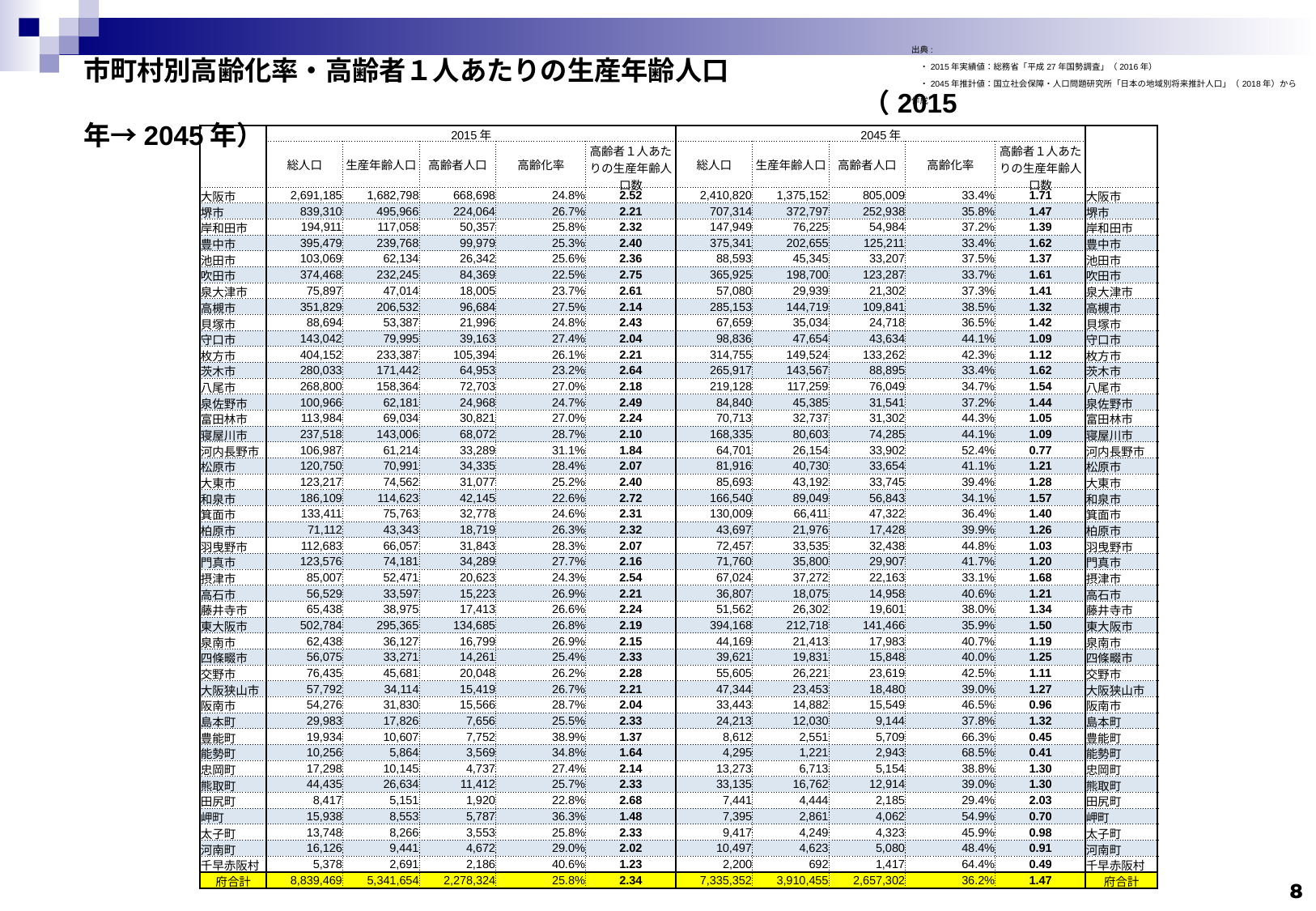

出典:
　・2015年実績値：総務省「平成27年国勢調査」（2016年）
　・2045年推計値：国立社会保障・人口問題研究所「日本の地域別将来推計人口」（2018年）から作成
市町村別高齢化率・高齢者１人あたりの生産年齢人口
　　　　　　　　　　　　　　　　　　　　　　　　　　　　　（2015年→2045年）
|  | 2015年 |  |  |  |  | 2045年 |  |  |  |  |  |
| --- | --- | --- | --- | --- | --- | --- | --- | --- | --- | --- | --- |
|  | 総人口 | 生産年齢人口 | 高齢者人口 | 高齢化率 | 高齢者１人あたりの生産年齢人口数 | 総人口 | 生産年齢人口 | 高齢者人口 | 高齢化率 | 高齢者１人あたりの生産年齢人口数 |  |
| 大阪市 | 2,691,185 | 1,682,798 | 668,698 | 24.8% | 2.52 | 2,410,820 | 1,375,152 | 805,009 | 33.4% | 1.71 | 大阪市 |
| 堺市 | 839,310 | 495,966 | 224,064 | 26.7% | 2.21 | 707,314 | 372,797 | 252,938 | 35.8% | 1.47 | 堺市 |
| 岸和田市 | 194,911 | 117,058 | 50,357 | 25.8% | 2.32 | 147,949 | 76,225 | 54,984 | 37.2% | 1.39 | 岸和田市 |
| 豊中市 | 395,479 | 239,768 | 99,979 | 25.3% | 2.40 | 375,341 | 202,655 | 125,211 | 33.4% | 1.62 | 豊中市 |
| 池田市 | 103,069 | 62,134 | 26,342 | 25.6% | 2.36 | 88,593 | 45,345 | 33,207 | 37.5% | 1.37 | 池田市 |
| 吹田市 | 374,468 | 232,245 | 84,369 | 22.5% | 2.75 | 365,925 | 198,700 | 123,287 | 33.7% | 1.61 | 吹田市 |
| 泉大津市 | 75,897 | 47,014 | 18,005 | 23.7% | 2.61 | 57,080 | 29,939 | 21,302 | 37.3% | 1.41 | 泉大津市 |
| 高槻市 | 351,829 | 206,532 | 96,684 | 27.5% | 2.14 | 285,153 | 144,719 | 109,841 | 38.5% | 1.32 | 高槻市 |
| 貝塚市 | 88,694 | 53,387 | 21,996 | 24.8% | 2.43 | 67,659 | 35,034 | 24,718 | 36.5% | 1.42 | 貝塚市 |
| 守口市 | 143,042 | 79,995 | 39,163 | 27.4% | 2.04 | 98,836 | 47,654 | 43,634 | 44.1% | 1.09 | 守口市 |
| 枚方市 | 404,152 | 233,387 | 105,394 | 26.1% | 2.21 | 314,755 | 149,524 | 133,262 | 42.3% | 1.12 | 枚方市 |
| 茨木市 | 280,033 | 171,442 | 64,953 | 23.2% | 2.64 | 265,917 | 143,567 | 88,895 | 33.4% | 1.62 | 茨木市 |
| 八尾市 | 268,800 | 158,364 | 72,703 | 27.0% | 2.18 | 219,128 | 117,259 | 76,049 | 34.7% | 1.54 | 八尾市 |
| 泉佐野市 | 100,966 | 62,181 | 24,968 | 24.7% | 2.49 | 84,840 | 45,385 | 31,541 | 37.2% | 1.44 | 泉佐野市 |
| 富田林市 | 113,984 | 69,034 | 30,821 | 27.0% | 2.24 | 70,713 | 32,737 | 31,302 | 44.3% | 1.05 | 富田林市 |
| 寝屋川市 | 237,518 | 143,006 | 68,072 | 28.7% | 2.10 | 168,335 | 80,603 | 74,285 | 44.1% | 1.09 | 寝屋川市 |
| 河内長野市 | 106,987 | 61,214 | 33,289 | 31.1% | 1.84 | 64,701 | 26,154 | 33,902 | 52.4% | 0.77 | 河内長野市 |
| 松原市 | 120,750 | 70,991 | 34,335 | 28.4% | 2.07 | 81,916 | 40,730 | 33,654 | 41.1% | 1.21 | 松原市 |
| 大東市 | 123,217 | 74,562 | 31,077 | 25.2% | 2.40 | 85,693 | 43,192 | 33,745 | 39.4% | 1.28 | 大東市 |
| 和泉市 | 186,109 | 114,623 | 42,145 | 22.6% | 2.72 | 166,540 | 89,049 | 56,843 | 34.1% | 1.57 | 和泉市 |
| 箕面市 | 133,411 | 75,763 | 32,778 | 24.6% | 2.31 | 130,009 | 66,411 | 47,322 | 36.4% | 1.40 | 箕面市 |
| 柏原市 | 71,112 | 43,343 | 18,719 | 26.3% | 2.32 | 43,697 | 21,976 | 17,428 | 39.9% | 1.26 | 柏原市 |
| 羽曳野市 | 112,683 | 66,057 | 31,843 | 28.3% | 2.07 | 72,457 | 33,535 | 32,438 | 44.8% | 1.03 | 羽曳野市 |
| 門真市 | 123,576 | 74,181 | 34,289 | 27.7% | 2.16 | 71,760 | 35,800 | 29,907 | 41.7% | 1.20 | 門真市 |
| 摂津市 | 85,007 | 52,471 | 20,623 | 24.3% | 2.54 | 67,024 | 37,272 | 22,163 | 33.1% | 1.68 | 摂津市 |
| 高石市 | 56,529 | 33,597 | 15,223 | 26.9% | 2.21 | 36,807 | 18,075 | 14,958 | 40.6% | 1.21 | 高石市 |
| 藤井寺市 | 65,438 | 38,975 | 17,413 | 26.6% | 2.24 | 51,562 | 26,302 | 19,601 | 38.0% | 1.34 | 藤井寺市 |
| 東大阪市 | 502,784 | 295,365 | 134,685 | 26.8% | 2.19 | 394,168 | 212,718 | 141,466 | 35.9% | 1.50 | 東大阪市 |
| 泉南市 | 62,438 | 36,127 | 16,799 | 26.9% | 2.15 | 44,169 | 21,413 | 17,983 | 40.7% | 1.19 | 泉南市 |
| 四條畷市 | 56,075 | 33,271 | 14,261 | 25.4% | 2.33 | 39,621 | 19,831 | 15,848 | 40.0% | 1.25 | 四條畷市 |
| 交野市 | 76,435 | 45,681 | 20,048 | 26.2% | 2.28 | 55,605 | 26,221 | 23,619 | 42.5% | 1.11 | 交野市 |
| 大阪狭山市 | 57,792 | 34,114 | 15,419 | 26.7% | 2.21 | 47,344 | 23,453 | 18,480 | 39.0% | 1.27 | 大阪狭山市 |
| 阪南市 | 54,276 | 31,830 | 15,566 | 28.7% | 2.04 | 33,443 | 14,882 | 15,549 | 46.5% | 0.96 | 阪南市 |
| 島本町 | 29,983 | 17,826 | 7,656 | 25.5% | 2.33 | 24,213 | 12,030 | 9,144 | 37.8% | 1.32 | 島本町 |
| 豊能町 | 19,934 | 10,607 | 7,752 | 38.9% | 1.37 | 8,612 | 2,551 | 5,709 | 66.3% | 0.45 | 豊能町 |
| 能勢町 | 10,256 | 5,864 | 3,569 | 34.8% | 1.64 | 4,295 | 1,221 | 2,943 | 68.5% | 0.41 | 能勢町 |
| 忠岡町 | 17,298 | 10,145 | 4,737 | 27.4% | 2.14 | 13,273 | 6,713 | 5,154 | 38.8% | 1.30 | 忠岡町 |
| 熊取町 | 44,435 | 26,634 | 11,412 | 25.7% | 2.33 | 33,135 | 16,762 | 12,914 | 39.0% | 1.30 | 熊取町 |
| 田尻町 | 8,417 | 5,151 | 1,920 | 22.8% | 2.68 | 7,441 | 4,444 | 2,185 | 29.4% | 2.03 | 田尻町 |
| 岬町 | 15,938 | 8,553 | 5,787 | 36.3% | 1.48 | 7,395 | 2,861 | 4,062 | 54.9% | 0.70 | 岬町 |
| 太子町 | 13,748 | 8,266 | 3,553 | 25.8% | 2.33 | 9,417 | 4,249 | 4,323 | 45.9% | 0.98 | 太子町 |
| 河南町 | 16,126 | 9,441 | 4,672 | 29.0% | 2.02 | 10,497 | 4,623 | 5,080 | 48.4% | 0.91 | 河南町 |
| 千早赤阪村 | 5,378 | 2,691 | 2,186 | 40.6% | 1.23 | 2,200 | 692 | 1,417 | 64.4% | 0.49 | 千早赤阪村 |
| 府合計 | 8,839,469 | 5,341,654 | 2,278,324 | 25.8% | 2.34 | 7,335,352 | 3,910,455 | 2,657,302 | 36.2% | 1.47 | 府合計 |
8